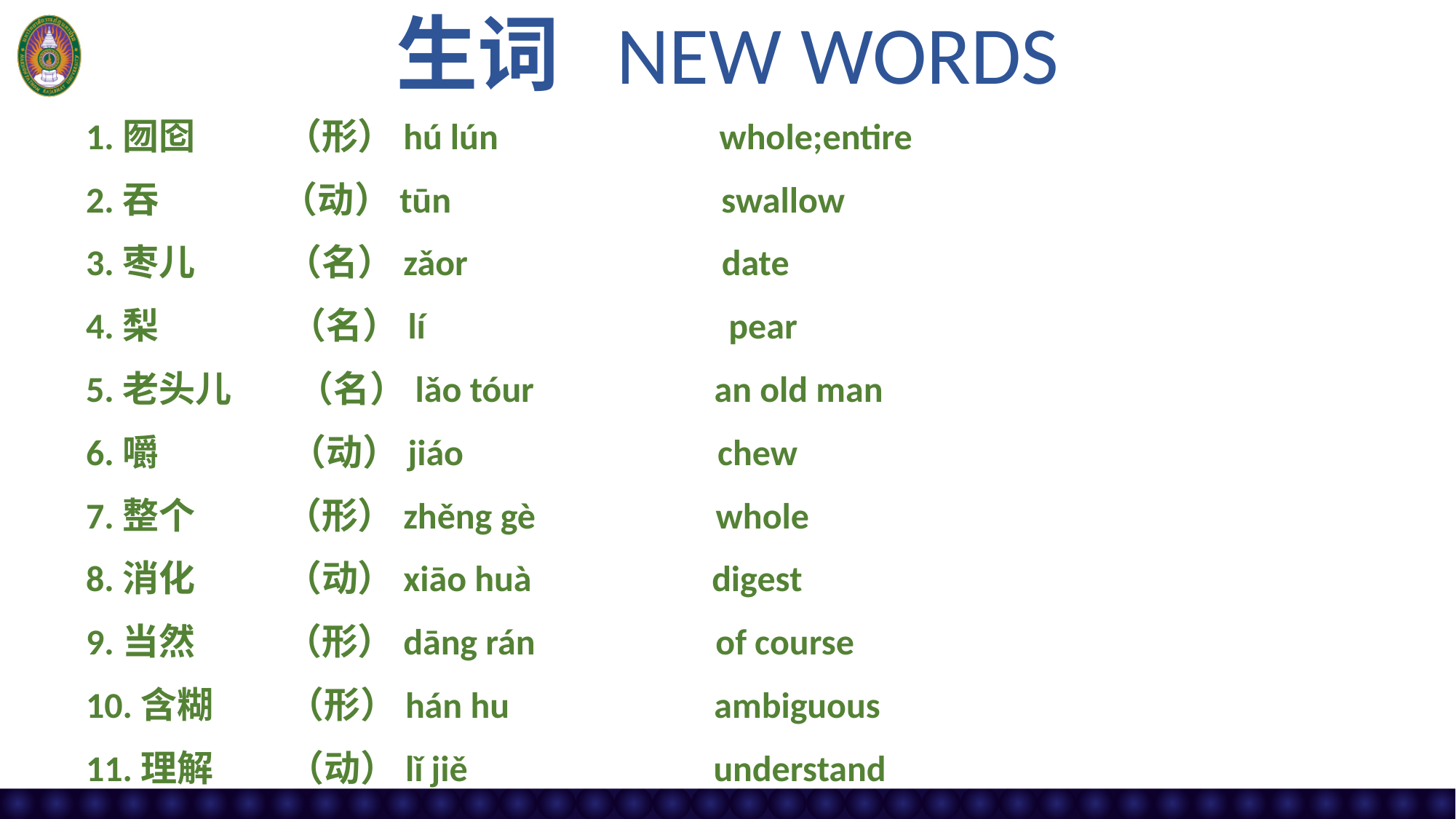

# 生词  NEW WORDS
1.囫囵           （形）hú lún                           whole;entire
2.吞               （动）tūn                                 swallow
3.枣儿           （名）zǎor                               date
4.梨                （名）lí                                     pear
5.老头儿        （名）lǎo tóur                      an old man
6.嚼                （动）jiáo                               chew
7.整个           （形）zhěng gè                      whole
8.消化           （动）xiāo huà                      digest
9.当然           （形）dāng rán                      of course
10.含糊         （形）hán hu                         ambiguous
11.理解         （动）lǐ jiě                              understand